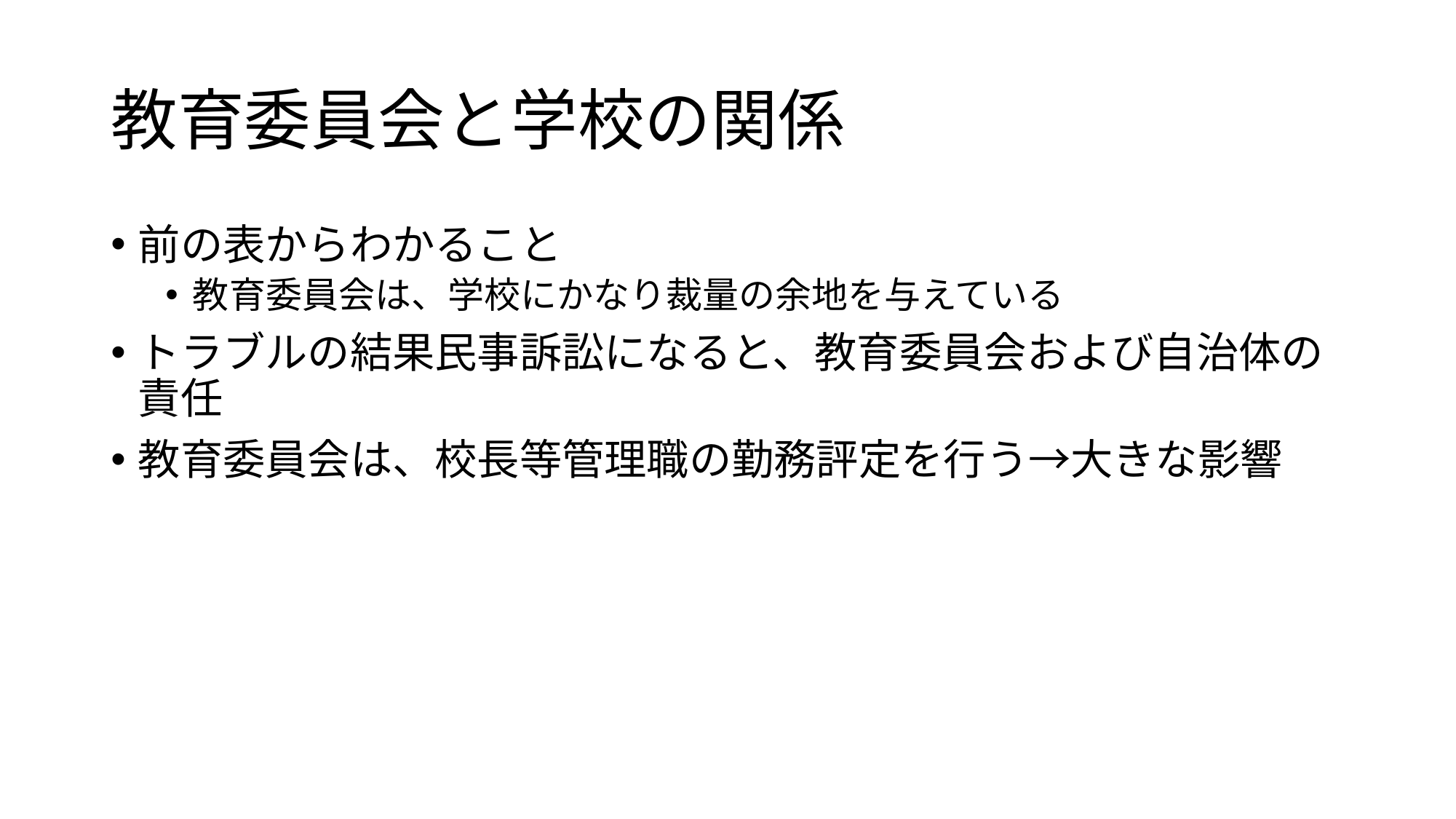

# 教育委員会と学校の関係
前の表からわかること
教育委員会は、学校にかなり裁量の余地を与えている
トラブルの結果民事訴訟になると、教育委員会および自治体の責任
教育委員会は、校長等管理職の勤務評定を行う→大きな影響